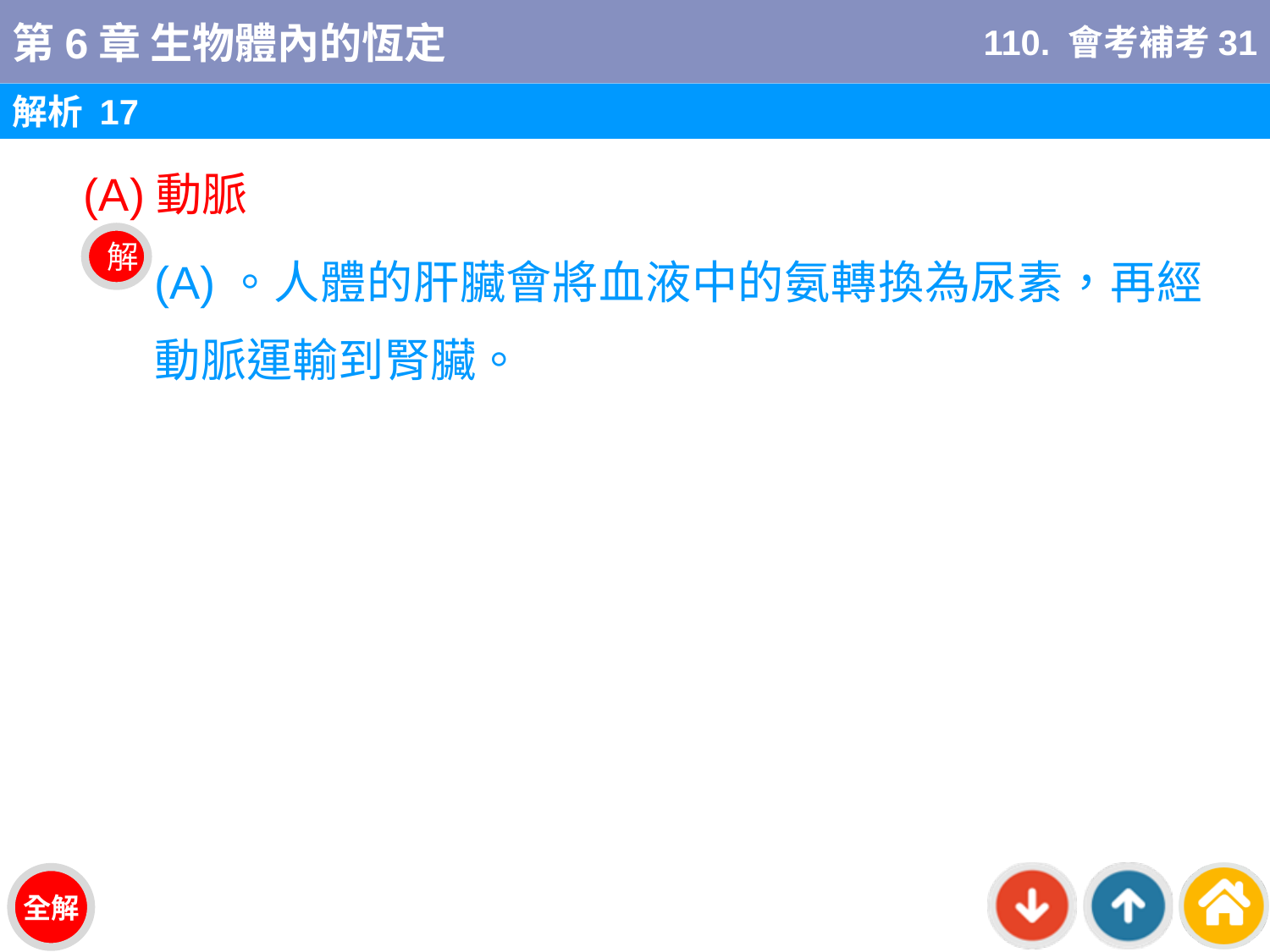

110. 會考補考31
解析 17
(A)動脈
(A)。人體的肝臟會將血液中的氨轉換為尿素，再經動脈運輸到腎臟。
解
全解